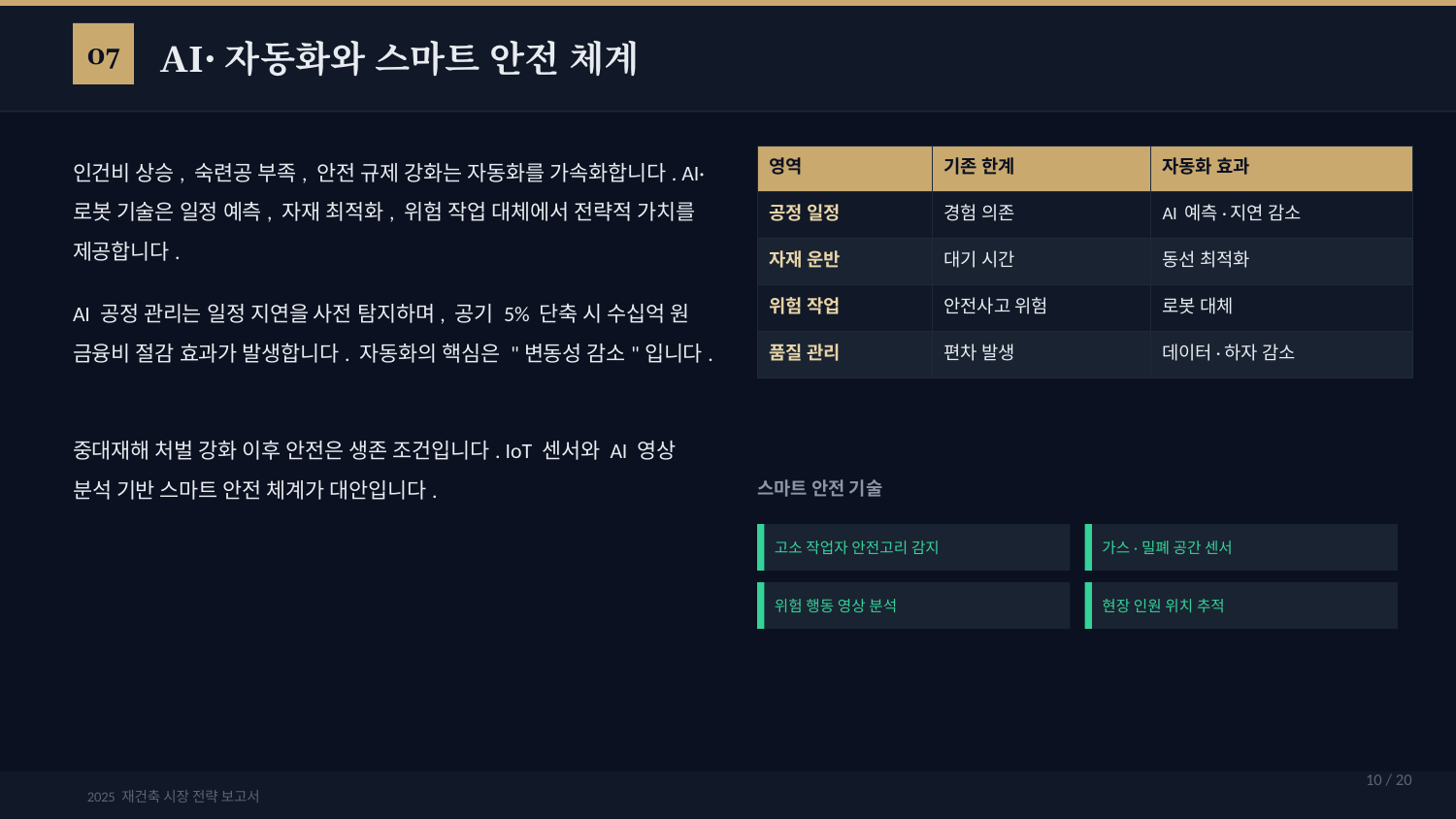

AI·자동화와 스마트 안전 체계

07

인건비 상승, 숙련공 부족, 안전 규제 강화는 자동화를 가속화합니다. AI·로봇 기술은 일정 예측, 자재 최적화, 위험 작업 대체에서 전략적 가치를 제공합니다.
| 영역 | 기존 한계 | 자동화 효과 |
| --- | --- | --- |
| 공정 일정 | 경험 의존 | AI 예측·지연 감소 |
| 자재 운반 | 대기 시간 | 동선 최적화 |
| 위험 작업 | 안전사고 위험 | 로봇 대체 |
| 품질 관리 | 편차 발생 | 데이터·하자 감소 |
AI 공정 관리는 일정 지연을 사전 탐지하며, 공기 5% 단축 시 수십억 원 금융비 절감 효과가 발생합니다. 자동화의 핵심은 "변동성 감소"입니다.
중대재해 처벌 강화 이후 안전은 생존 조건입니다. IoT 센서와 AI 영상 분석 기반 스마트 안전 체계가 대안입니다.
스마트 안전 기술

고소 작업자 안전고리 감지

가스·밀폐 공간 센서

위험 행동 영상 분석

현장 인원 위치 추적
10 / 20

2025 재건축 시장 전략 보고서